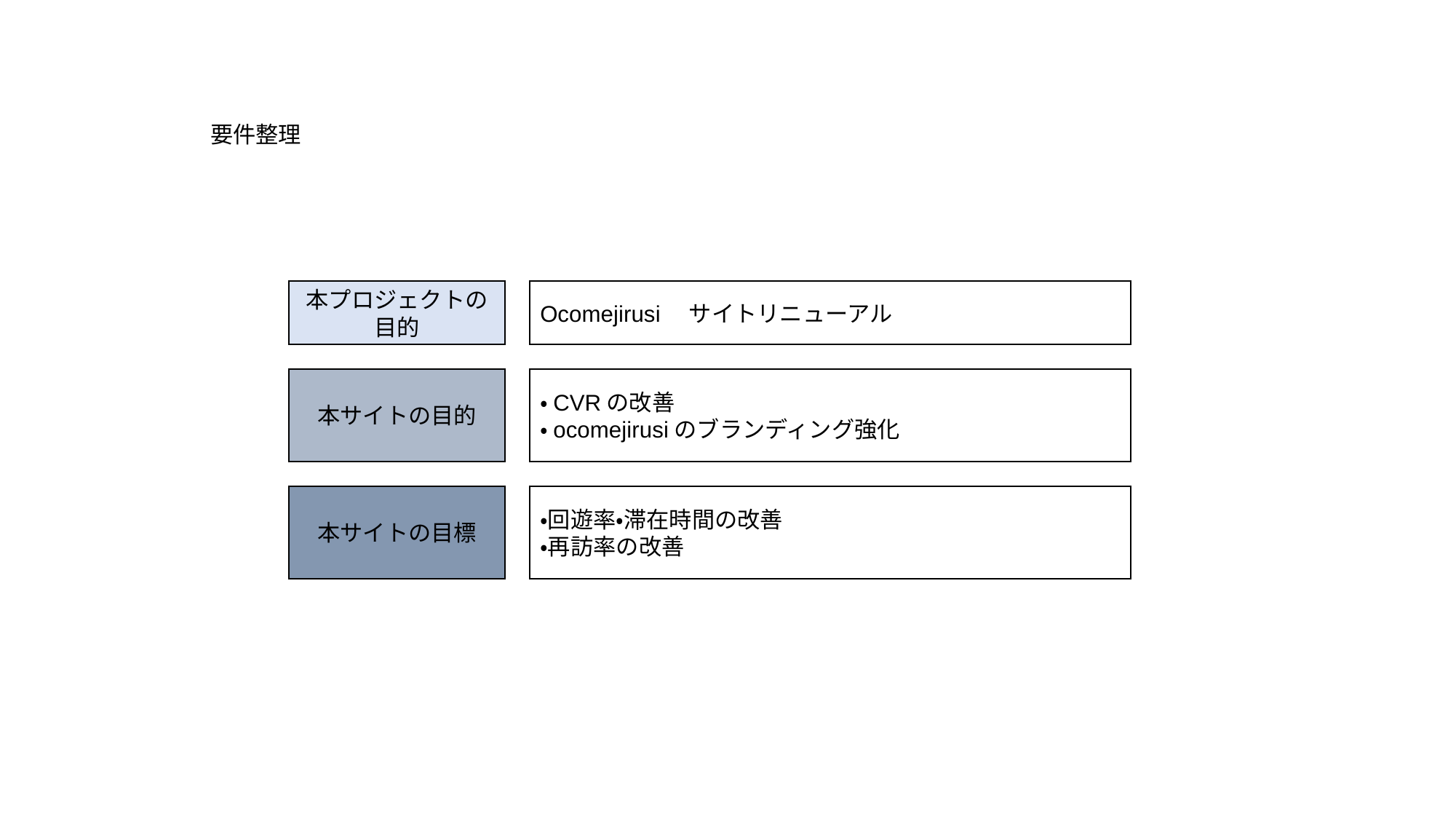

要件整理

本プロジェクトの目的
Ocomejirusi　サイトリニューアル
本サイトの目的
・CVRの改善
・ocomejirusiのブランディング強化
本サイトの目標
・回遊率・滞在時間の改善
・再訪率の改善